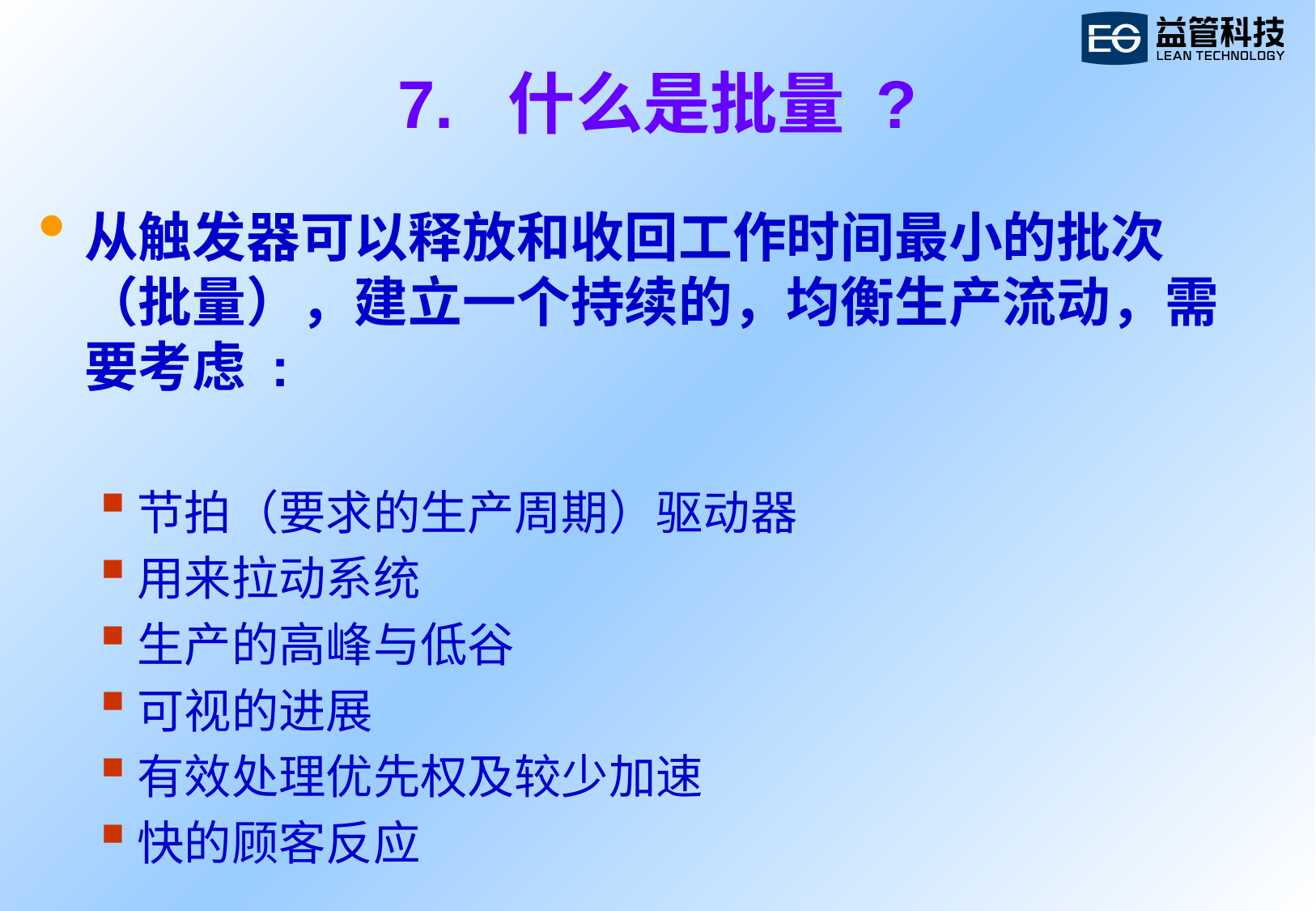

# 7.  什么是批量 ?
从触发器可以释放和收回工作时间最小的批次（批量），建立一个持续的，均衡生产流动，需要考虑 :

节拍（要求的生产周期）驱动器
用来拉动系统
生产的高峰与低谷
可视的进展
有效处理优先权及较少加速
快的顾客反应